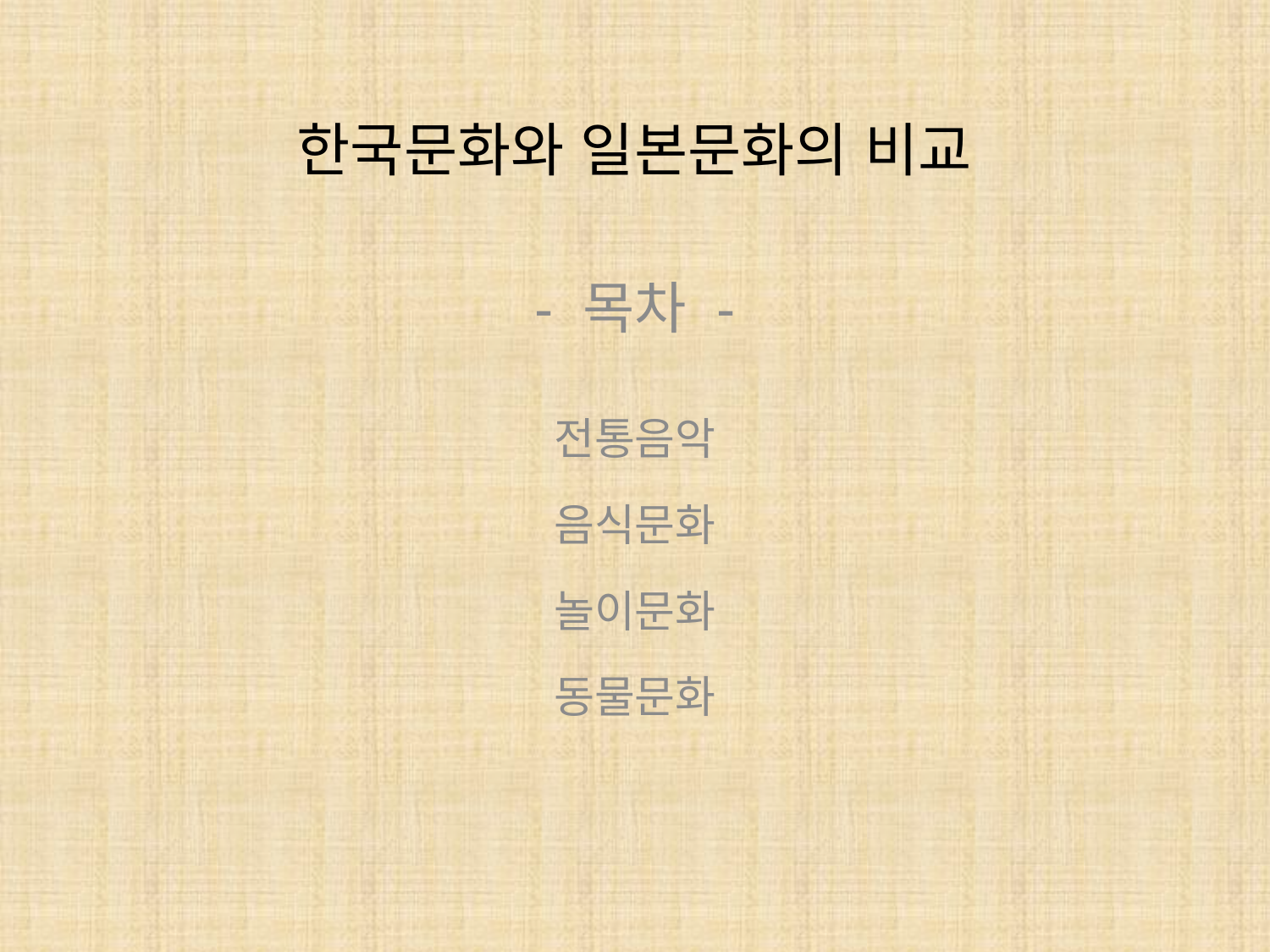

# 한국문화와 일본문화의 비교
- 목차 -

전통음악

음식문화

놀이문화

동물문화